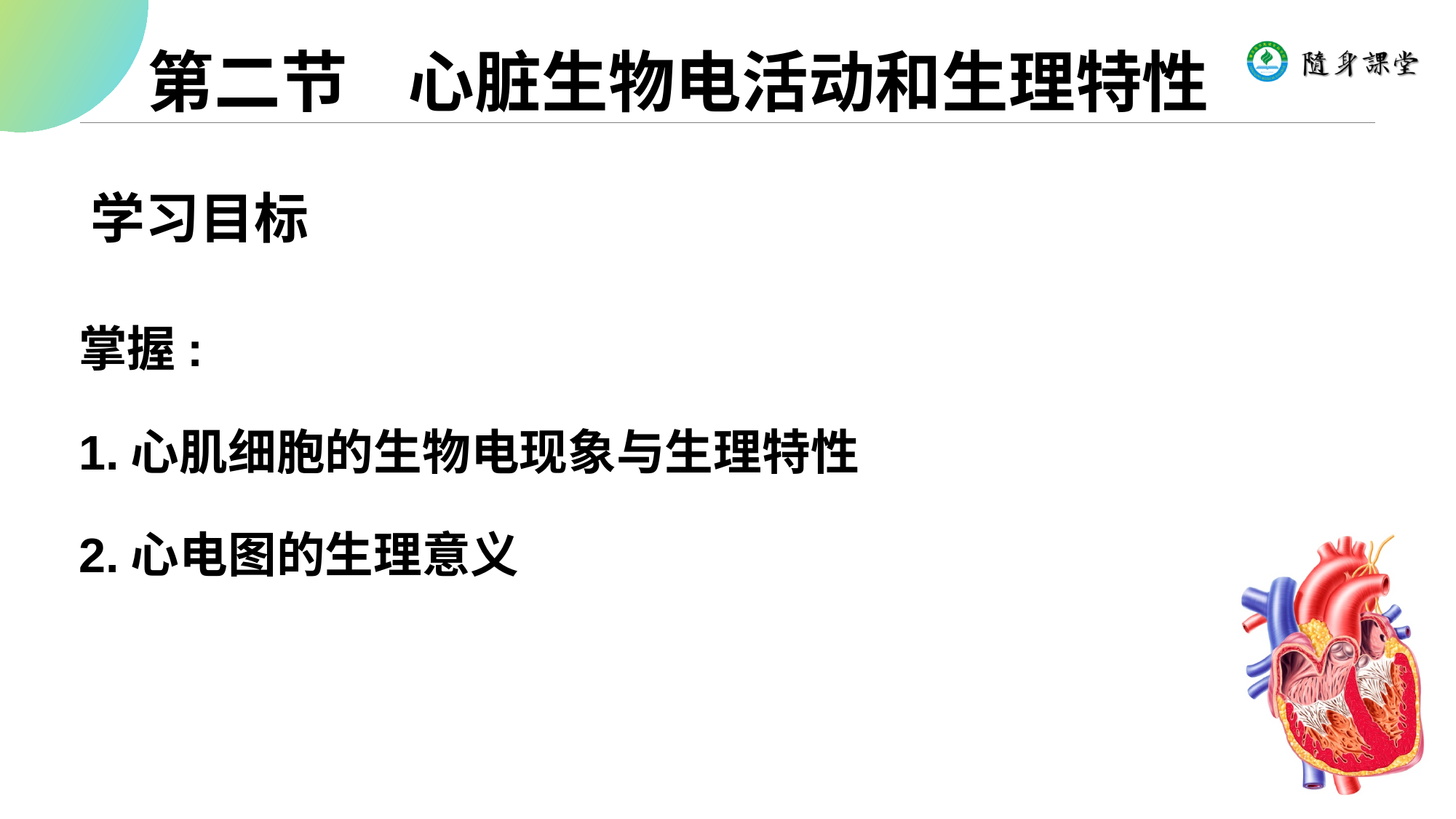

第二节    心脏生物电活动和生理特性
# 学习目标
掌握:
1.心肌细胞的生物电现象与生理特性
2.心电图的生理意义